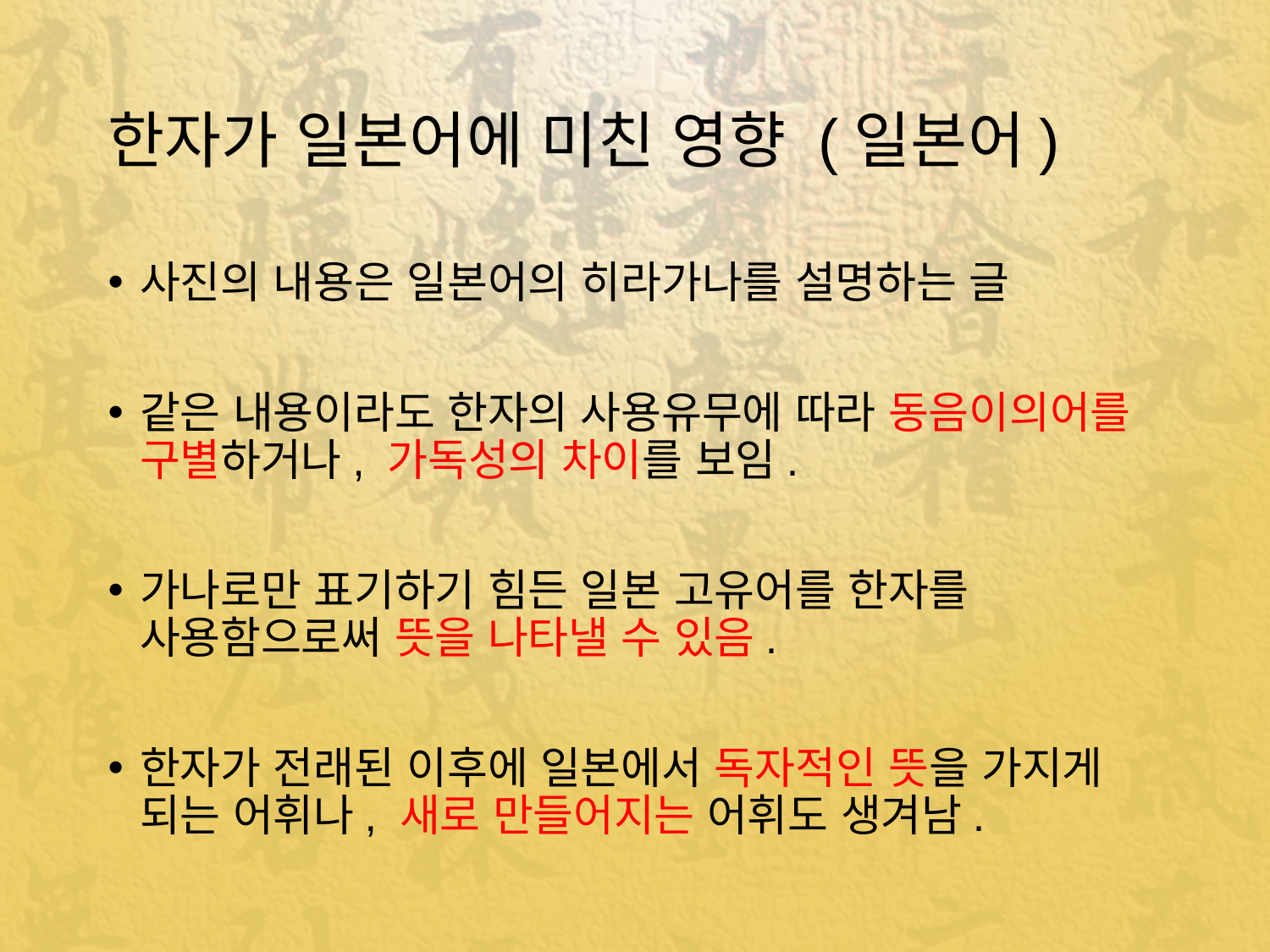

# 한자가 일본어에 미친 영향 (일본어)
사진의 내용은 일본어의 히라가나를 설명하는 글

같은 내용이라도 한자의 사용유무에 따라 동음이의어를 구별하거나, 가독성의 차이를 보임.

가나로만 표기하기 힘든 일본 고유어를 한자를 사용함으로써 뜻을 나타낼 수 있음.

한자가 전래된 이후에 일본에서 독자적인 뜻을 가지게 되는 어휘나, 새로 만들어지는 어휘도 생겨남.